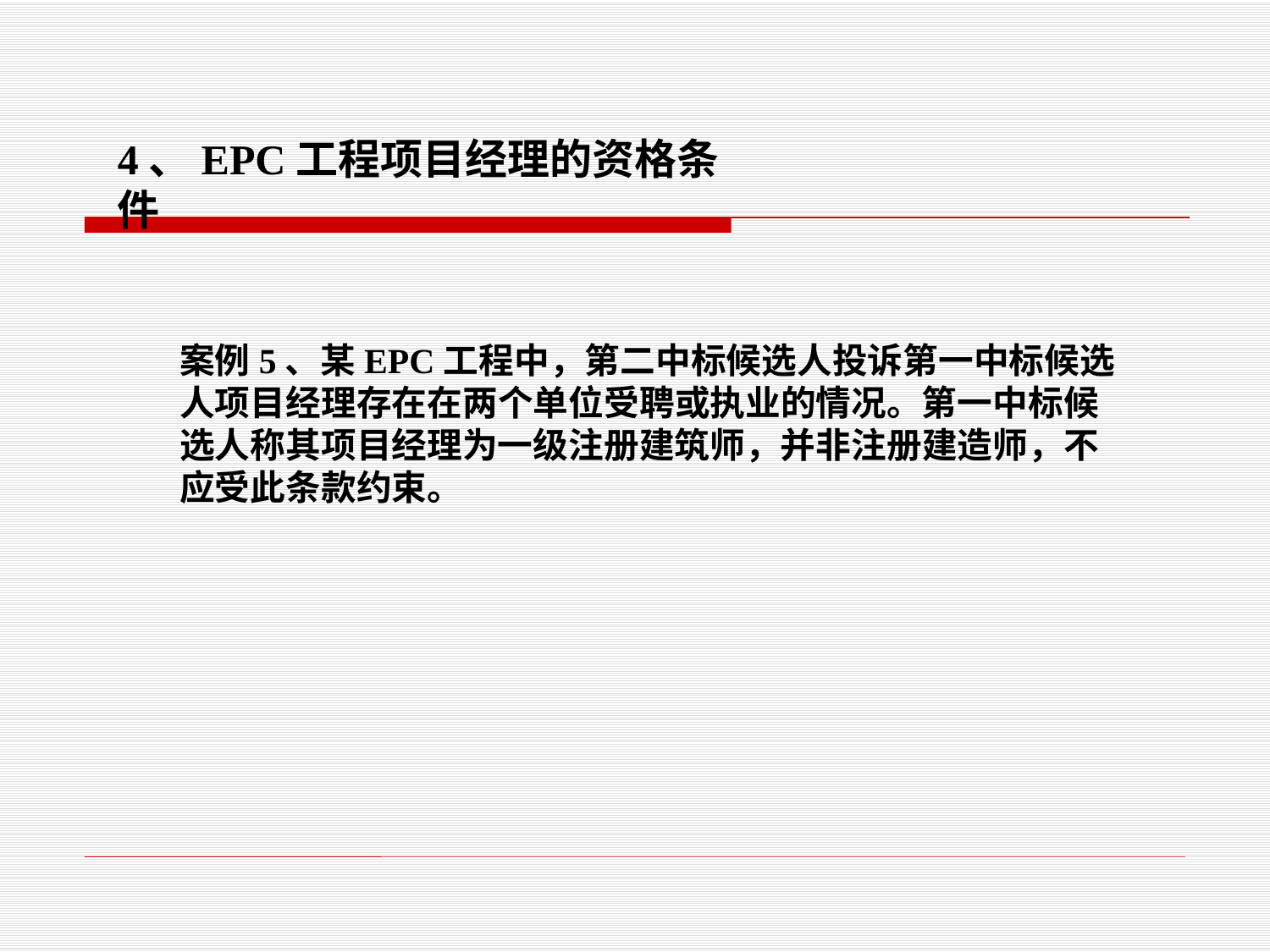

4、EPC工程项目经理的资格条件
案例5、某EPC工程中，第二中标候选人投诉第一中标候选人项目经理存在在两个单位受聘或执业的情况。第一中标候选人称其项目经理为一级注册建筑师，并非注册建造师，不应受此条款约束。